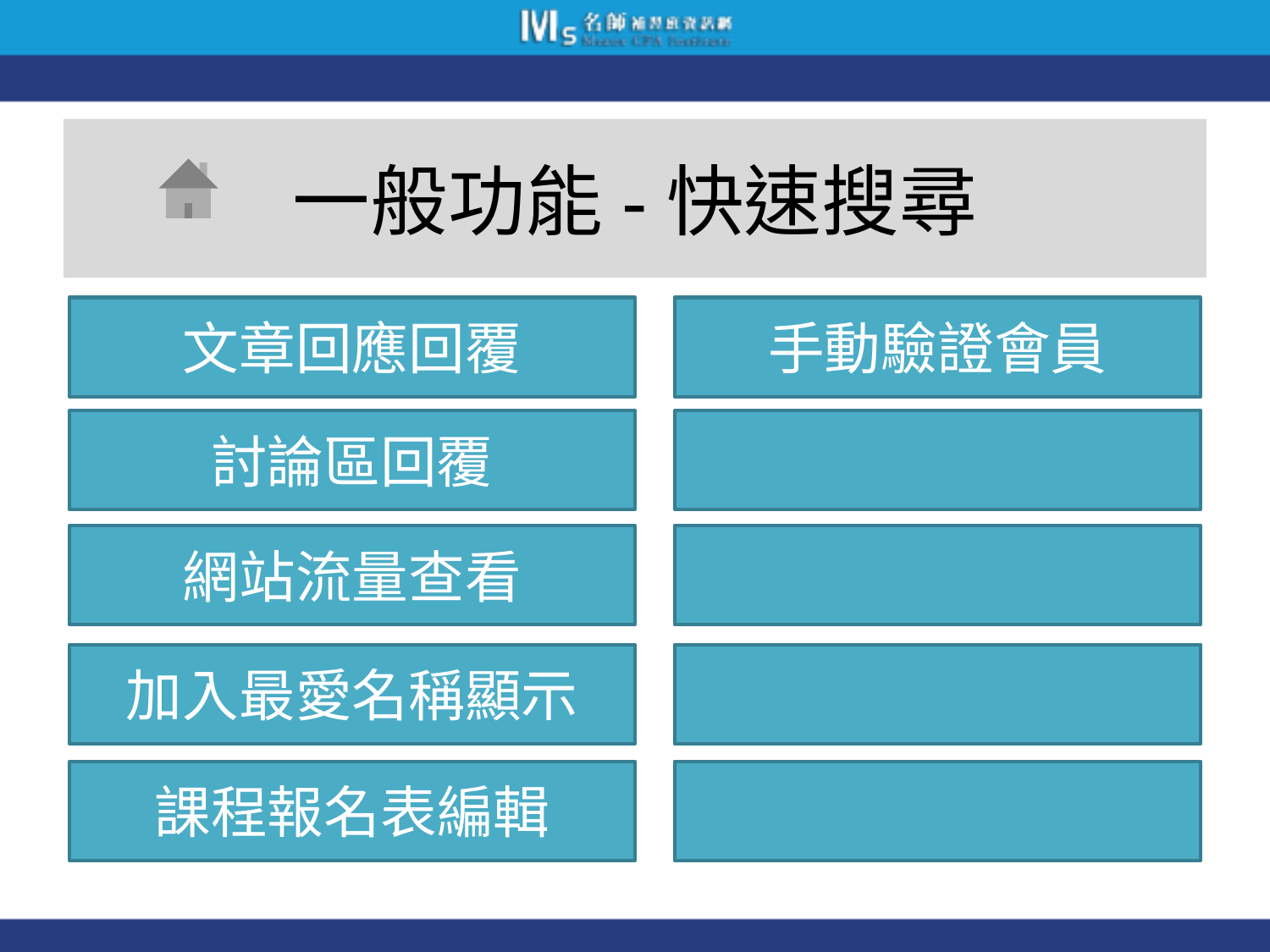

# 一般功能-快速搜尋

文章回應回覆
手動驗證會員

討論區回覆

網站流量查看

加入最愛名稱顯示

課程報名表編輯